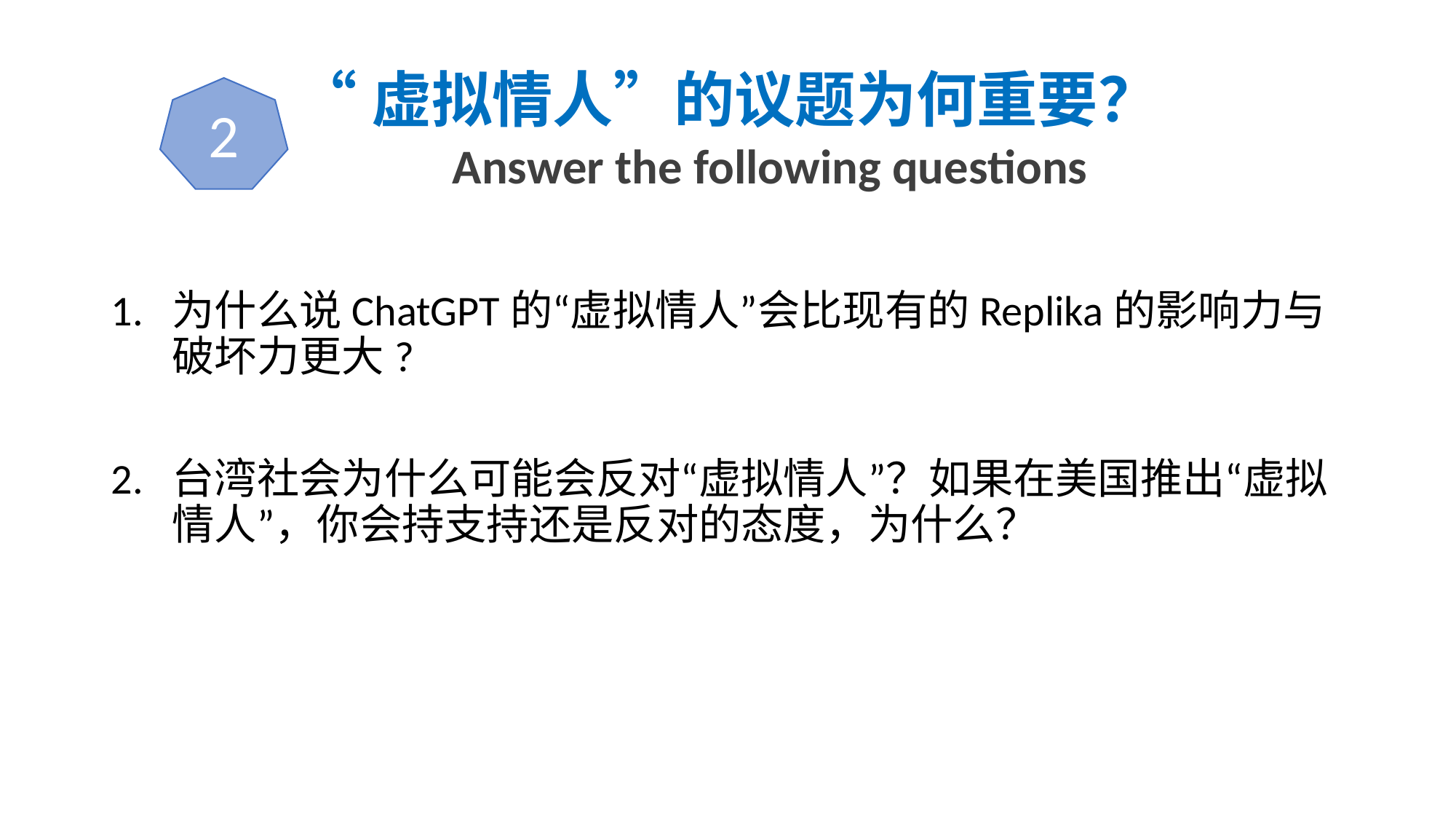

# “虚拟情人”的议题为何重要？ Answer the following questions
2

为什么说ChatGPT的“虚拟情人”会比现有的Replika的影响力与破坏力更大?

台湾社会为什么可能会反对“虚拟情人”？如果在美国推出“虚拟情人”，你会持支持还是反对的态度，为什么？